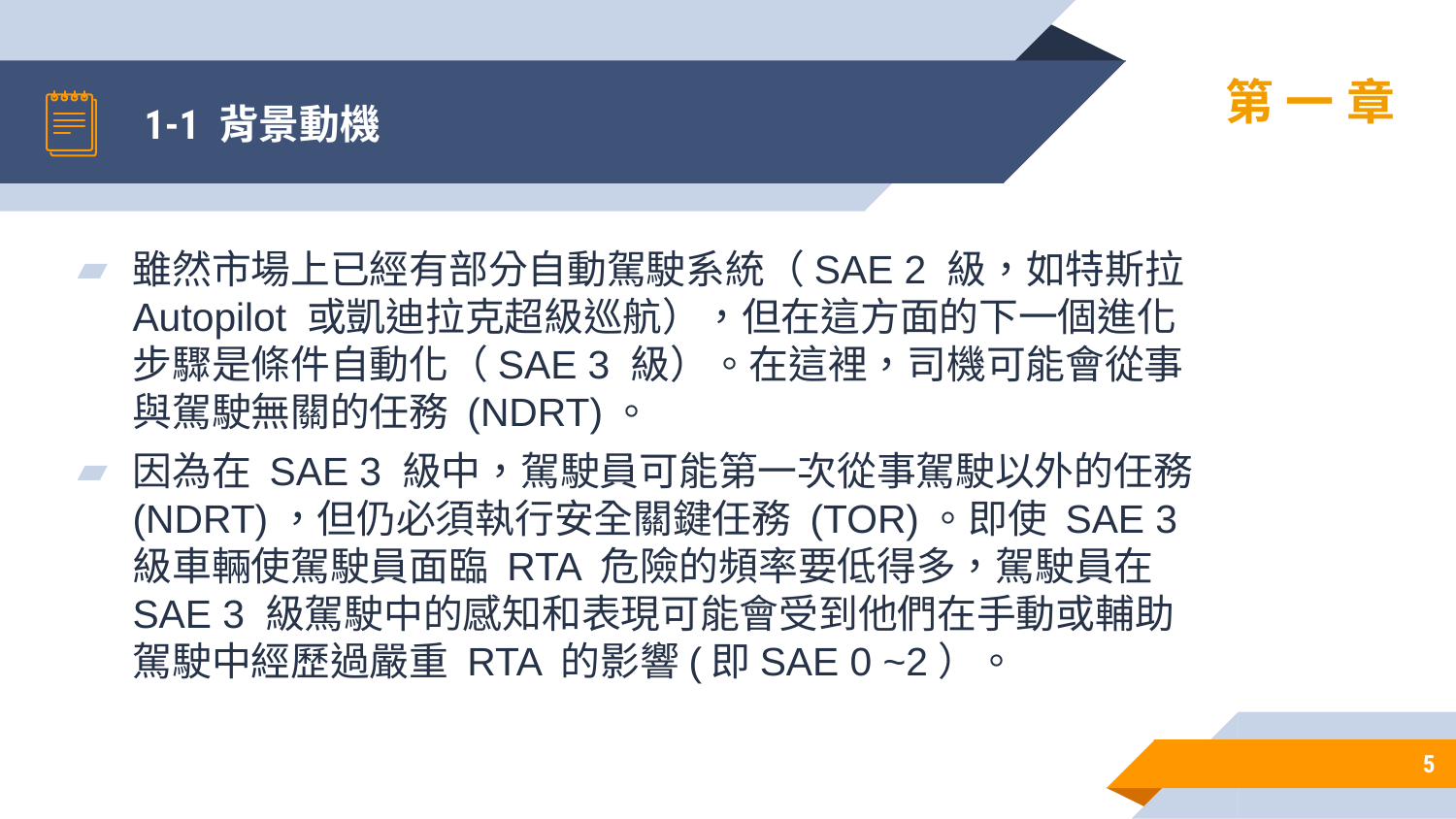

# 1-1 背景動機
第一章

雖然市場上已經有部分自動駕駛系統（SAE 2 級，如特斯拉 Autopilot 或凱迪拉克超級巡航），但在這方面的下一個進化步驟是條件自動化（SAE 3 級）。在這裡，司機可能會從事與駕駛無關的任務 (NDRT)。
因為在 SAE 3 級中，駕駛員可能第一次從事駕駛以外的任務 (NDRT)，但仍必須執行安全關鍵任務 (TOR)。即使 SAE 3 級車輛使駕駛員面臨 RTA 危險的頻率要低得多，駕駛員在 SAE 3 級駕駛中的感知和表現可能會受到他們在手動或輔助駕駛中經歷過嚴重 RTA 的影響(即SAE 0 ~2）。

5